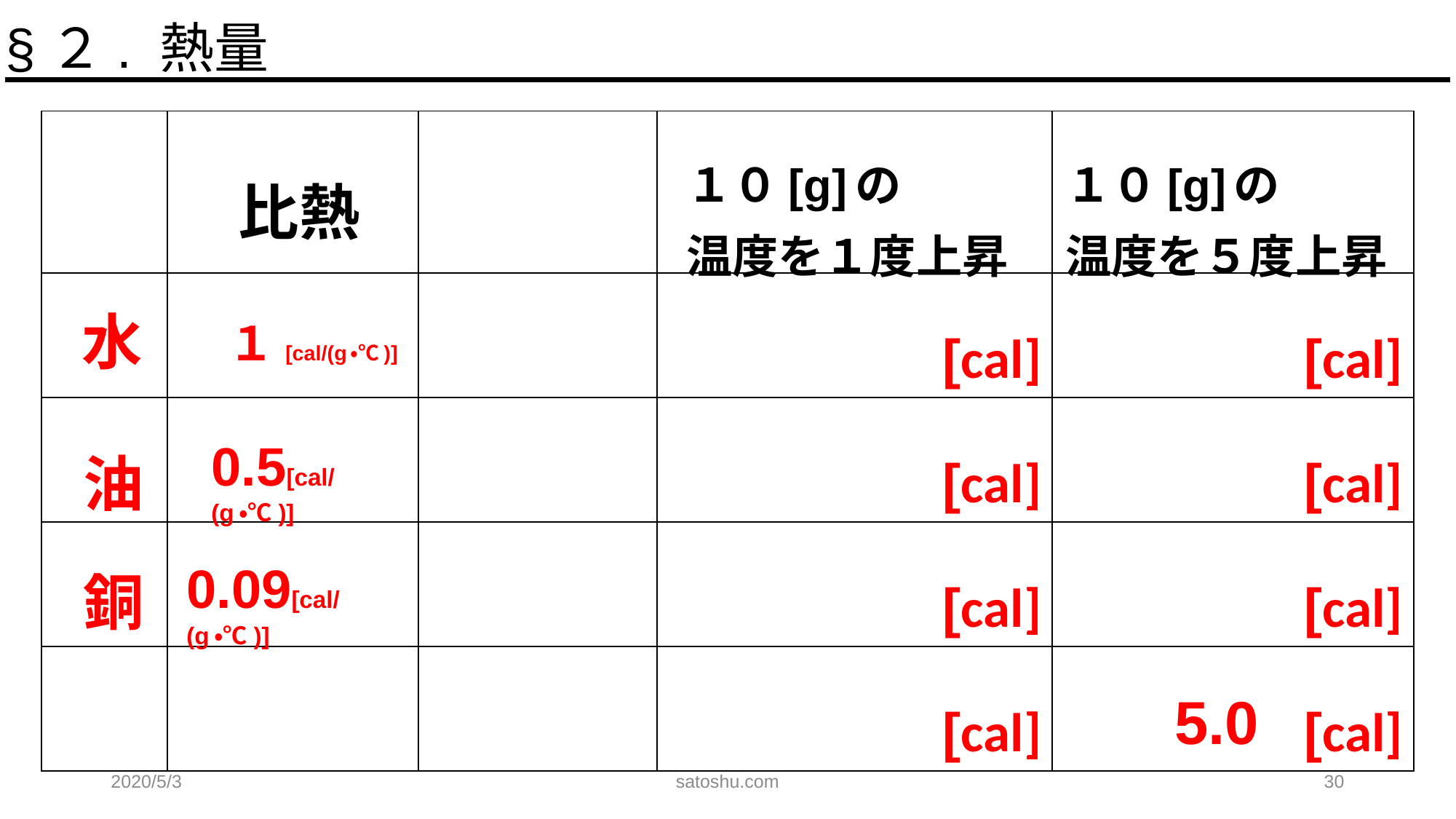

§２. 熱量
|  |  |  |  |  |
| --- | --- | --- | --- | --- |
|  |  |  | [cal] | [cal] |
|  |  |  | [cal] | [cal] |
|  |  |  | [cal] | [cal] |
|  |  |  | [cal] | [cal] |
１０[g]の
温度を１度上昇
１０[g]の
温度を５度上昇
比熱
水
１[cal/(g・℃)]
0.5[cal/(g・℃)]
油
銅
0.09[cal/(g・℃)]
5.0
2020/5/3
satoshu.com
30